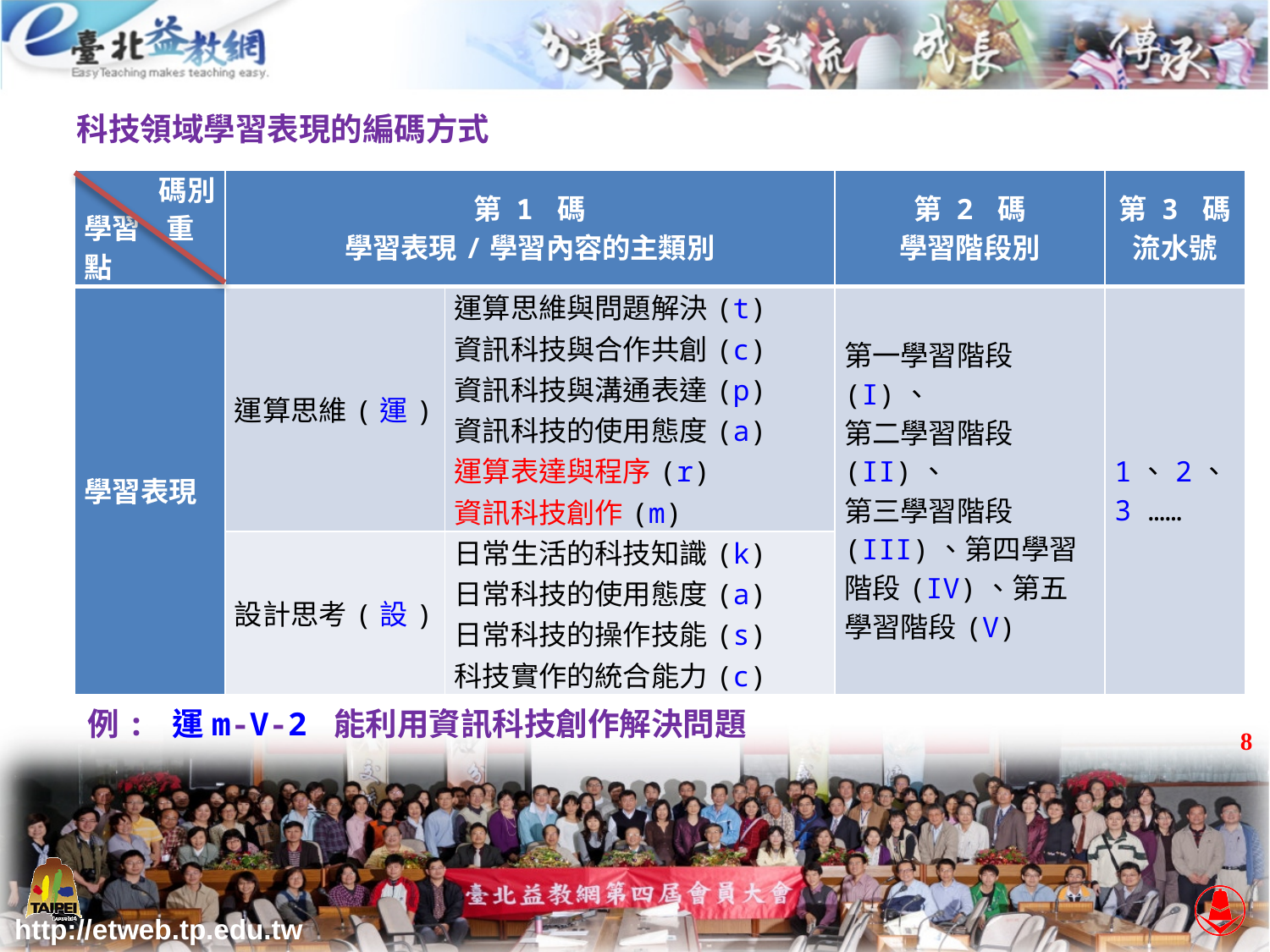

科技領域學習表現的編碼方式
| 碼別 學習 重點 | 第 1 碼 學習表現/學習內容的主類別 |  | 第 2 碼 學習階段別 | 第 3 碼 流水號 |
| --- | --- | --- | --- | --- |
| 學習表現 | 運算思維(運) | 運算思維與問題解決(t) 資訊科技與合作共創(c) 資訊科技與溝通表達(p) 資訊科技的使用態度(a) 運算表達與程序(r) 資訊科技創作(m) | 第一學習階段(I)、 第二學習階段(II)、 第三學習階段(III)、第四學習階段(IV)、第五學習階段(V) | 1、2、3 …… |
|  | 設計思考(設) | 日常生活的科技知識(k) 日常科技的使用態度(a) 日常科技的操作技能(s) 科技實作的統合能力(c) |  |  |
例: 運m-V-2 能利用資訊科技創作解決問題
8